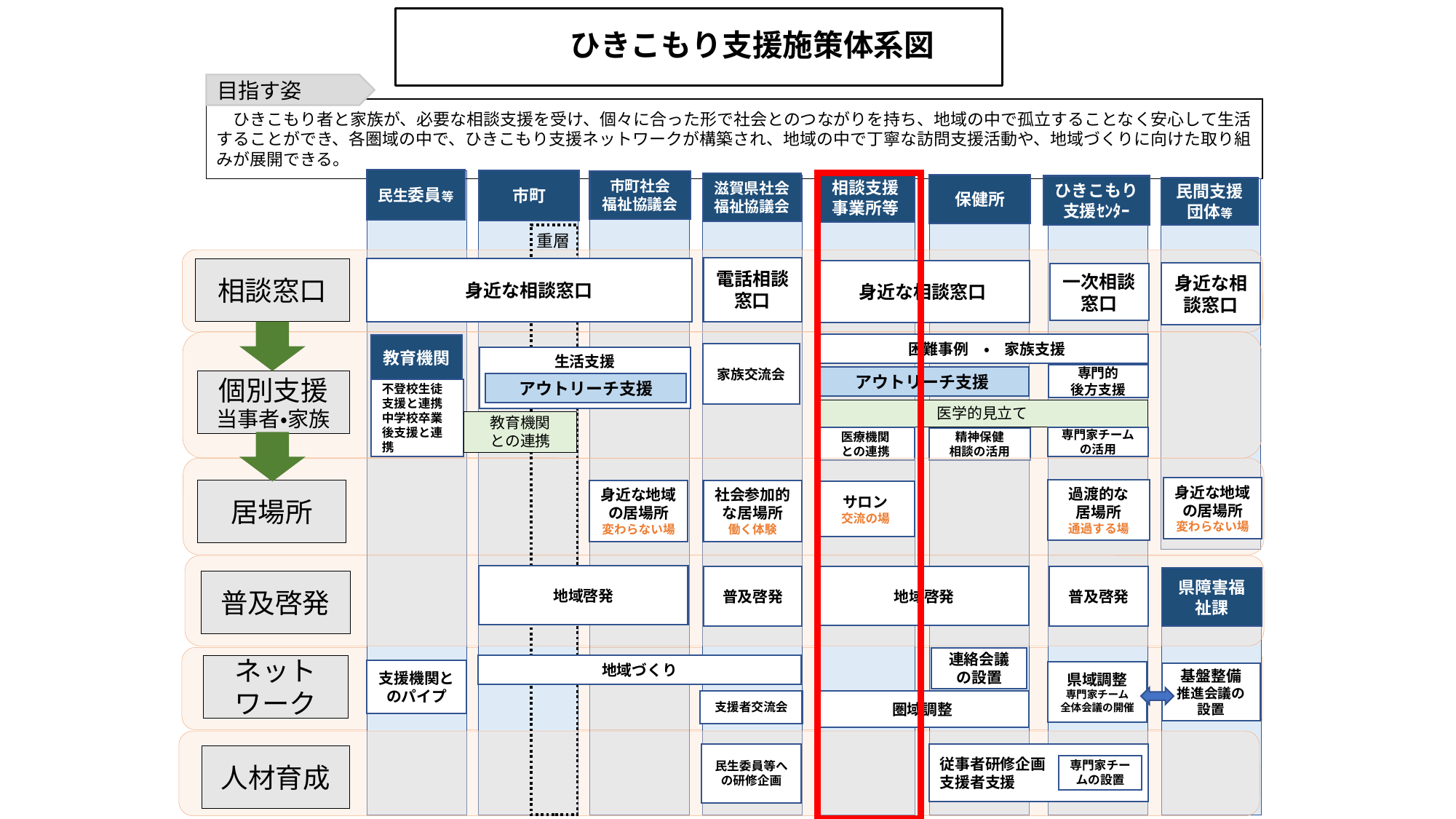

# ひきこもり支援施策体系図
目指す姿

　ひきこもり者と家族が、必要な相談支援を受け、個々に合った形で社会とのつながりを持ち、地域の中で孤立することなく安心して生活することができ、各圏域の中で、ひきこもり支援ネットワークが構築され、地域の中で丁寧な訪問支援活動や、地域づくりに向けた取り組みが展開できる。

民生委員等

市町

市町社会
福祉協議会

相談支援
事業所等
滋賀県社会
福祉協議会
保健所

ひきこもり
支援ｾﾝﾀｰ

民間支援団体等

重層

電話相談
窓口
身近な相談窓口
相談窓口
身近な相談窓口
身近な相談窓口
一次相談
窓口
地域の
見守り

　　困難事例　・　家族支援
アウトリーチ支援
教育機関
家族交流会
生活支援
アウトリーチ支援
専門的
後方支援
個別支援
当事者・家族
不登校生徒支援と連携
中学校卒業後支援と連携
医学的見立て
教育機関
との連携
医療機関
との連携
専門家チームの活用
精神保健
相談の活用

身近な地域
の居場所
変わらない場
過渡的な
居場所
通過する場
社会参加的
な居場所
働く体験
身近な地域
の居場所
変わらない場
居場所
サロン
交流の場

地域啓発
普及啓発
普及啓発
地域啓発
県障害福祉課

普及啓発

連絡会議の設置
ネット
ワーク
地域づくり
支援機関とのパイプ
県域調整
専門家チーム
全体会議の開催
基盤整備
推進会議の設置

支援者交流会
圏域調整

民生委員等への研修企画
従事者研修企画
支援者支援
専門家チームの設置
人材育成